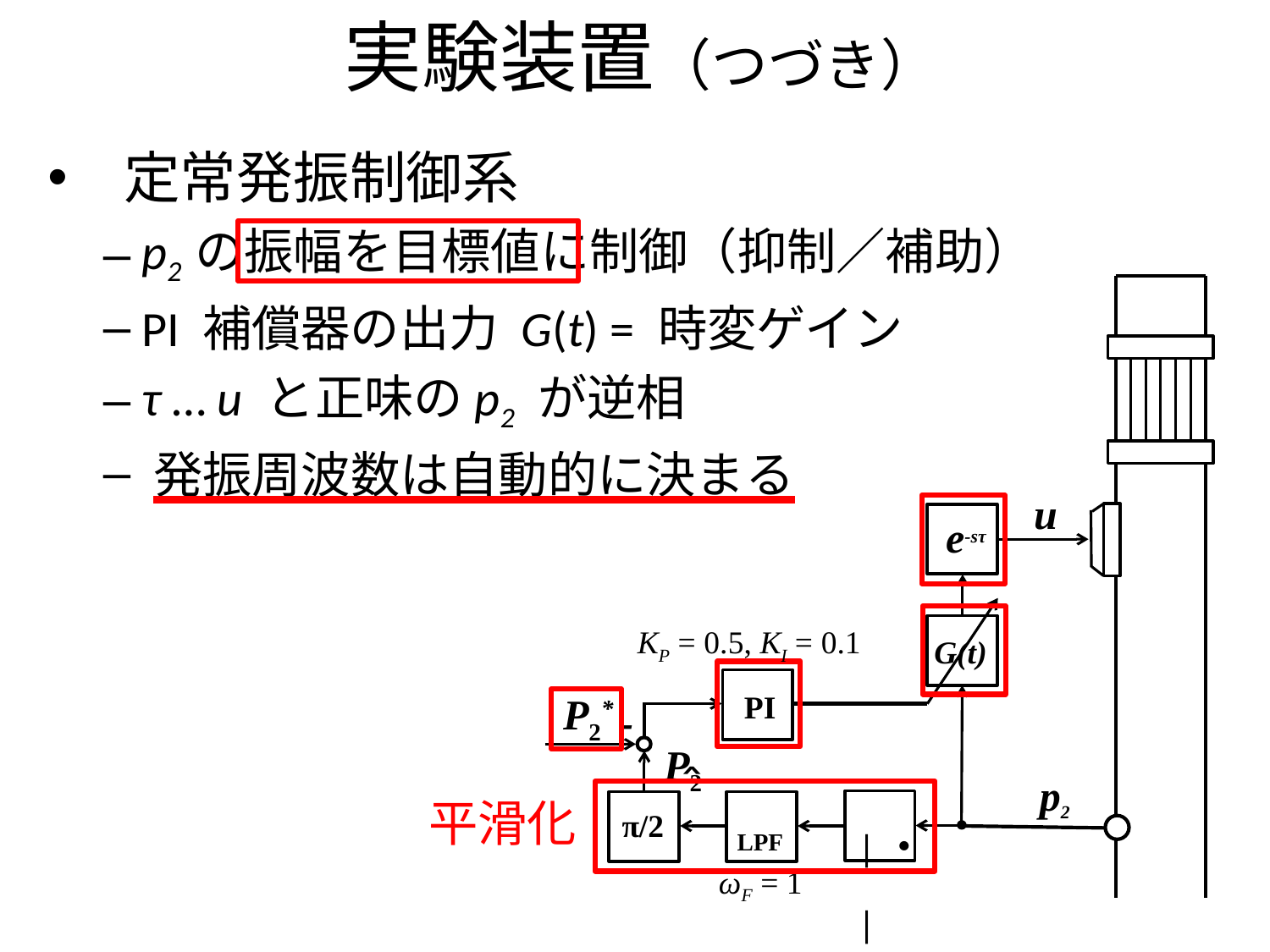

実験装置（つづき）
　定常発振制御系
 p2 の振幅を目標値に制御（抑制／補助）
 PI 補償器の出力 G(t) = 時変ゲイン
 τ … u と正味のp2 が逆相
 発振周波数は自動的に決まる

u

e-sτ
G(t)
P2*
PI
-
p2
π/2
|・|
LPF
P2
＾

KP = 0.5, KI = 0.1

平滑化
ωF = 1